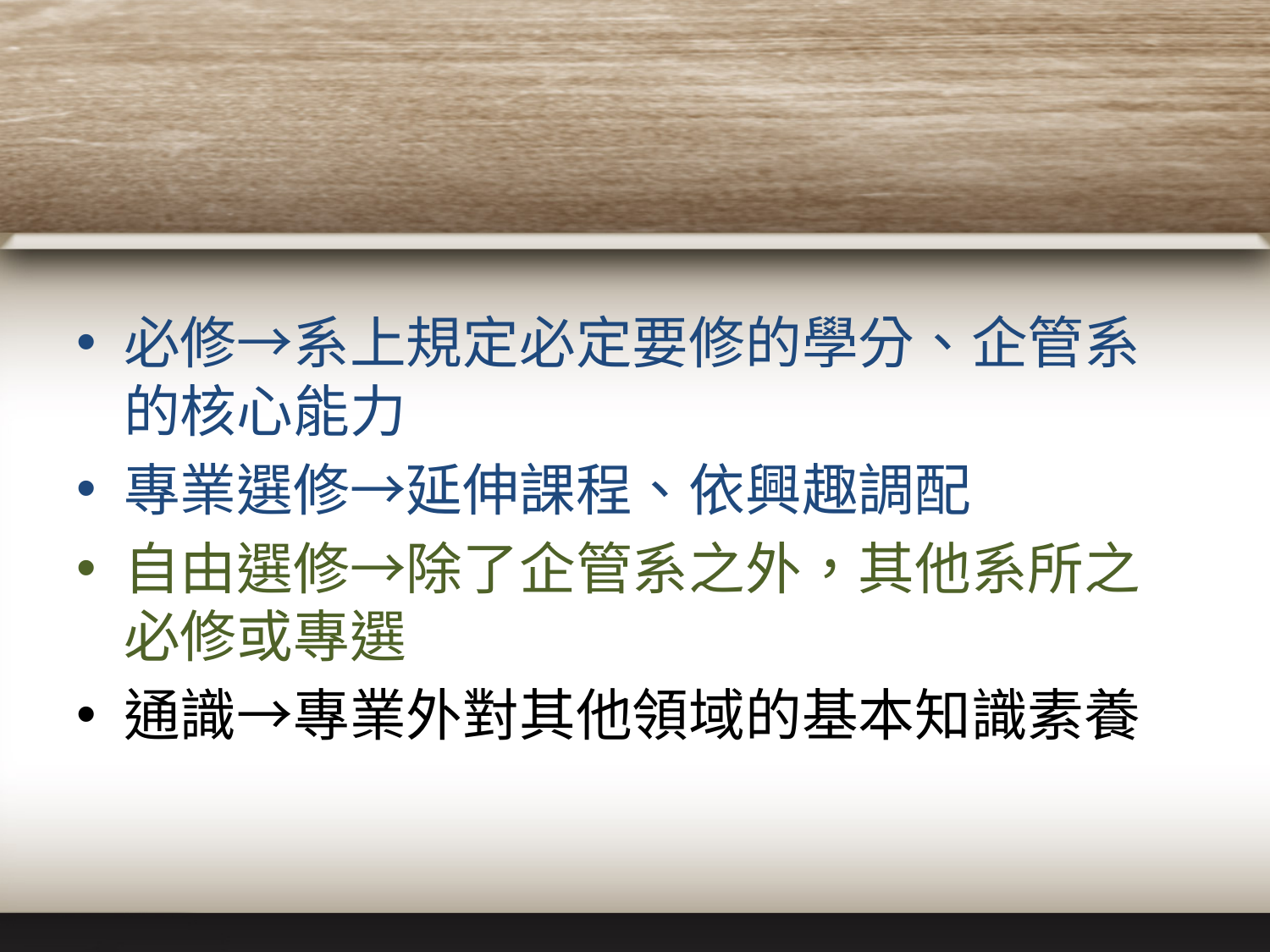

#

必修→系上規定必定要修的學分、企管系的核心能力
專業選修→延伸課程、依興趣調配
自由選修→除了企管系之外，其他系所之必修或專選
通識→專業外對其他領域的基本知識素養